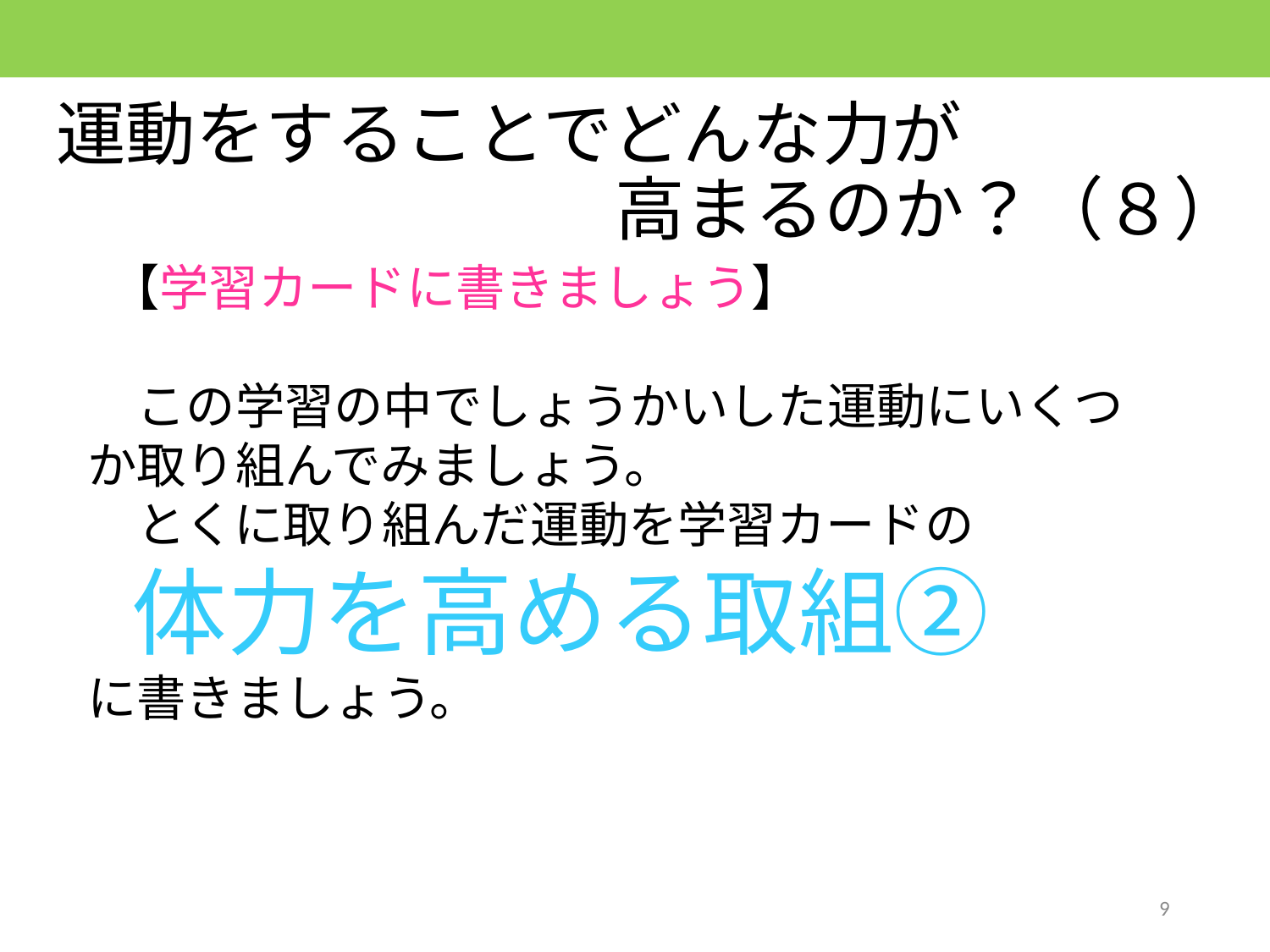

運動をすることでどんな力が
　　　　　　　　高まるのか？（８）

 【学習カードに書きましょう】

　この学習の中でしょうかいした運動にいくつか取り組んでみましょう。
　とくに取り組んだ運動を学習カードの
 体力を高める取組②
に書きましょう。

9